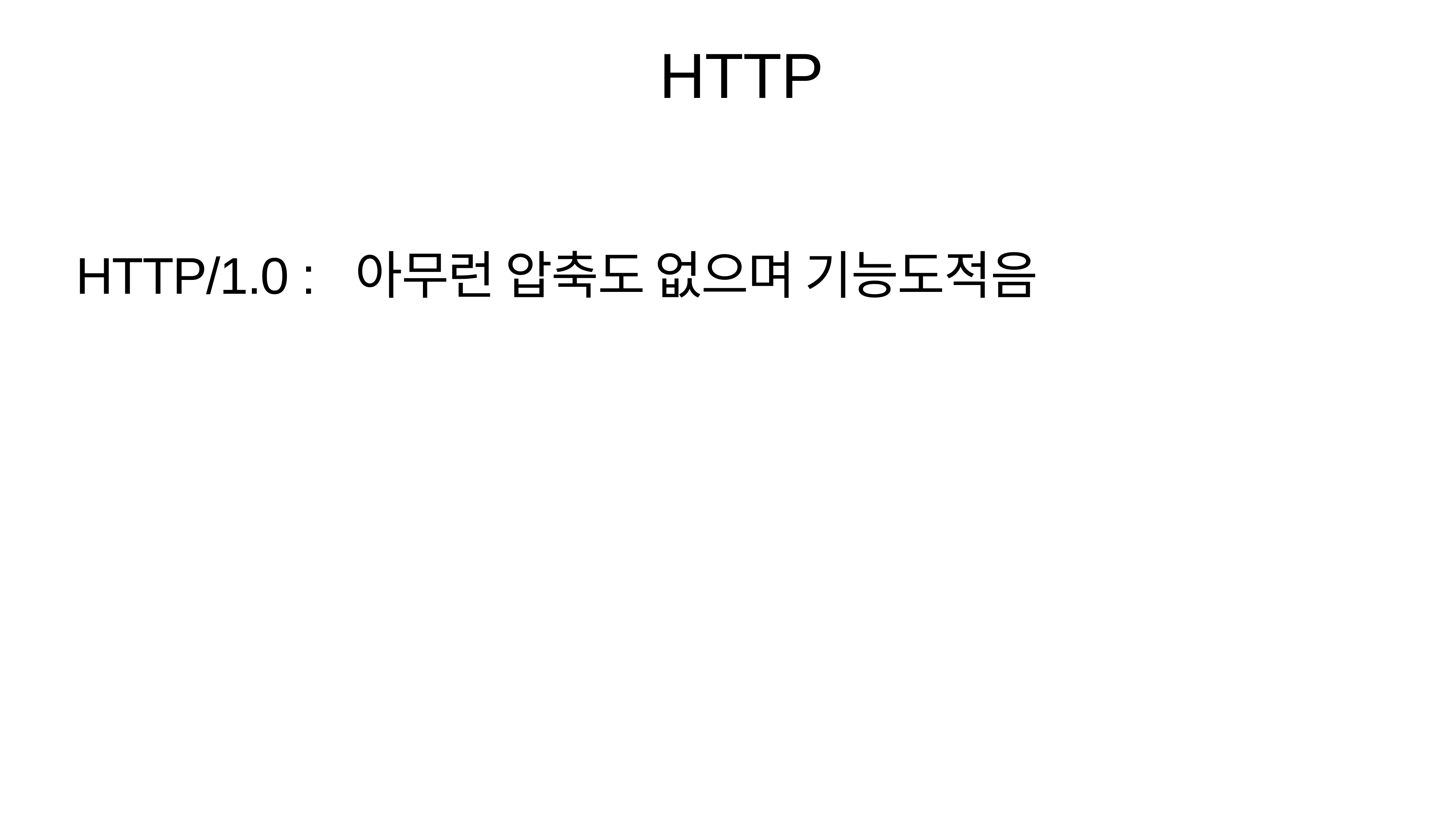

# HTTP
HTTP/1.0 :  아무런 압축도 없으며 기능도적음